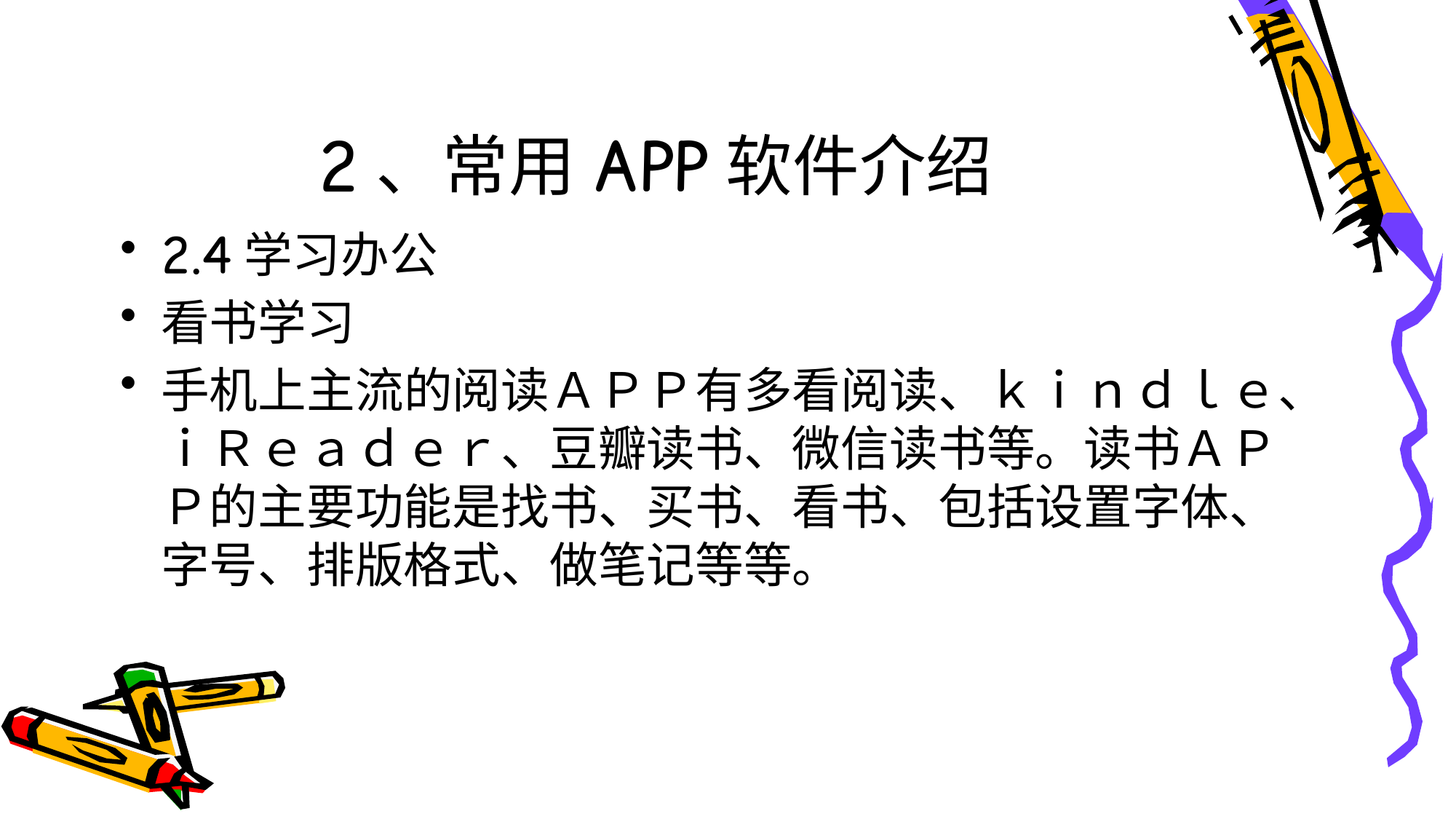

# 2、常用APP软件介绍
2.4学习办公
看书学习
手机上主流的阅读ＡＰＰ有多看阅读、ｋｉｎｄｌｅ、ｉＲｅａｄｅｒ、豆瓣读书、微信读书等。读书ＡＰＰ的主要功能是找书、买书、看书、包括设置字体、字号、排版格式、做笔记等等。